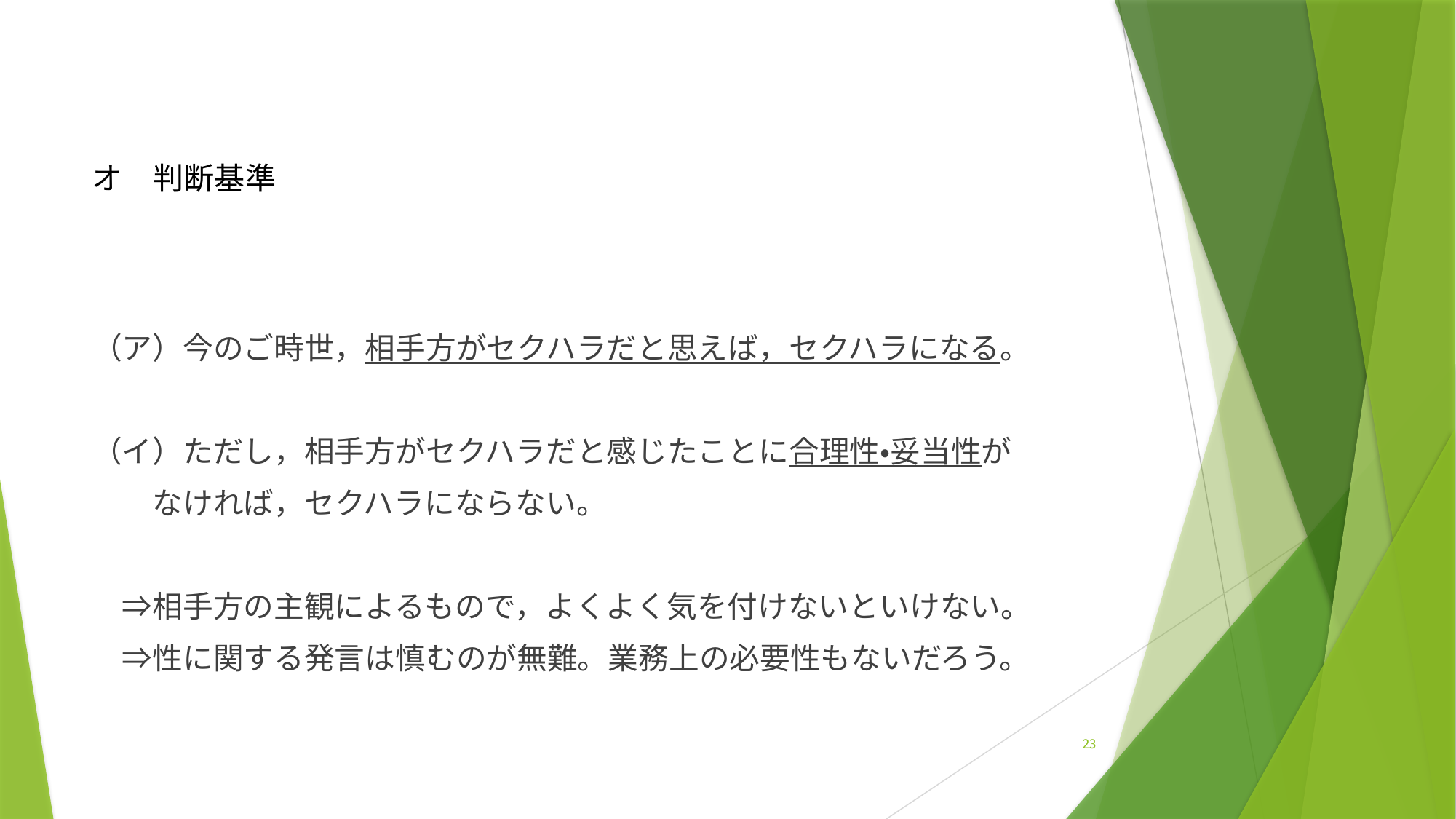

# オ　判断基準

（ア）今のご時世，相手方がセクハラだと思えば，セクハラになる。

（イ）ただし，相手方がセクハラだと感じたことに合理性・妥当性が
　　なければ，セクハラにならない。

　⇒相手方の主観によるもので，よくよく気を付けないといけない。
　⇒性に関する発言は慎むのが無難。業務上の必要性もないだろう。

23